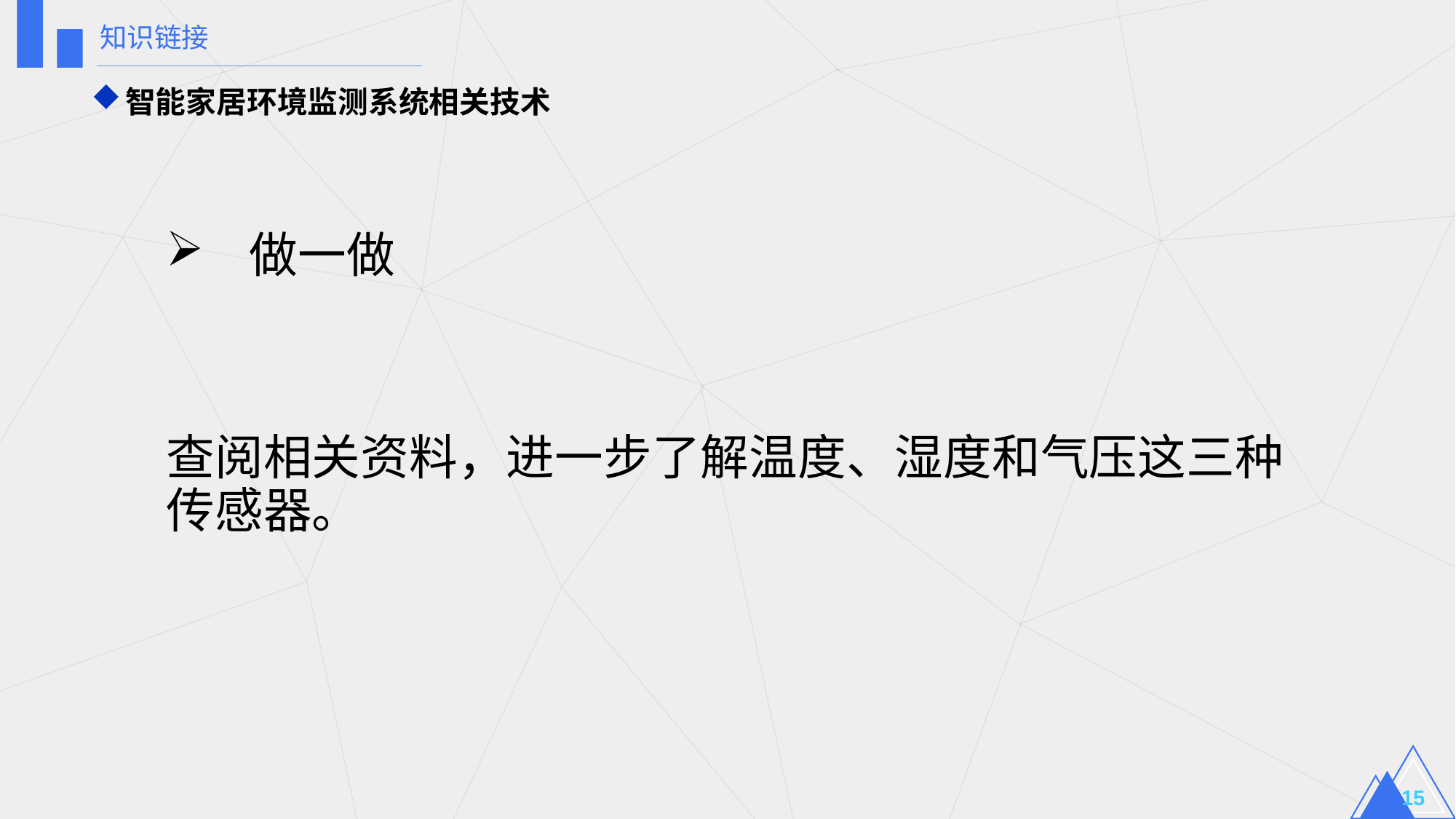

知识链接
智能家居环境监测系统相关技术

   做一做

查阅相关资料，进一步了解温度、湿度和气压这三种传感器。

15